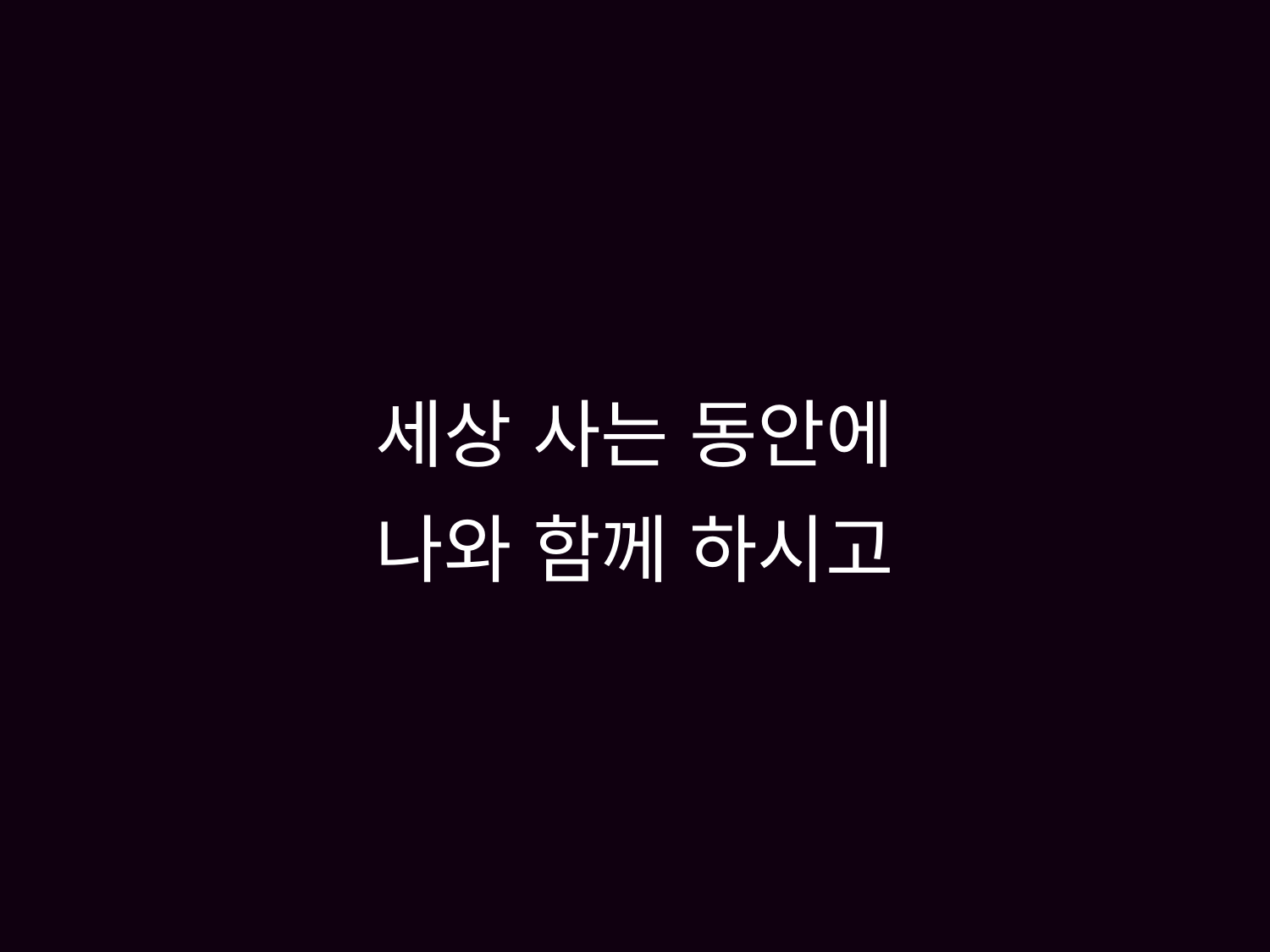

# 세상 사는 동안에 나와 함께 하시고